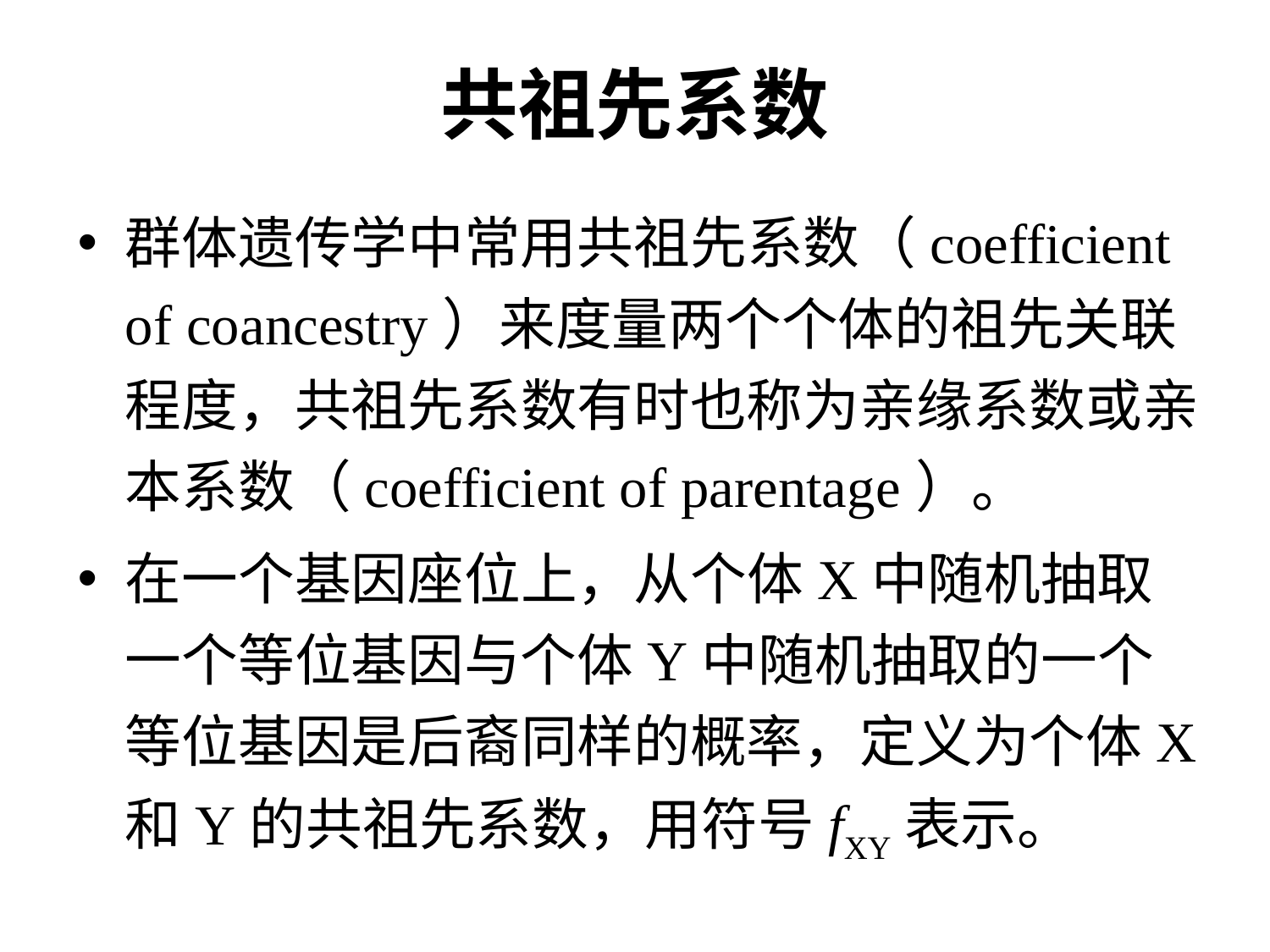

# 共祖先系数
群体遗传学中常用共祖先系数（coefficient of coancestry）来度量两个个体的祖先关联程度，共祖先系数有时也称为亲缘系数或亲本系数（coefficient of parentage）。
在一个基因座位上，从个体X中随机抽取一个等位基因与个体Y中随机抽取的一个等位基因是后裔同样的概率，定义为个体X和Y的共祖先系数，用符号fXY表示。